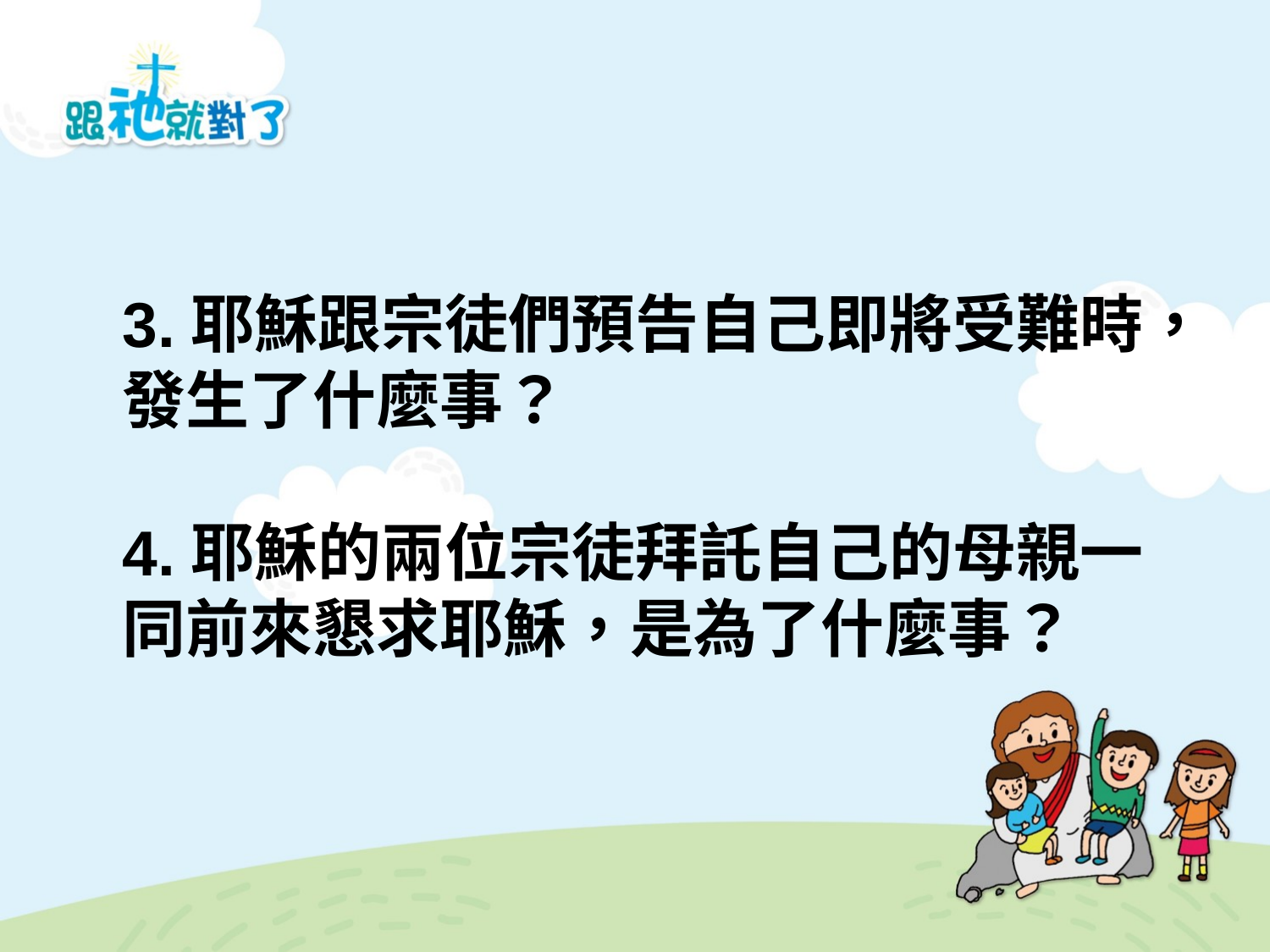

3.耶穌跟宗徒們預告自己即將受難時，發生了什麼事？

4.耶穌的兩位宗徒拜託自己的母親一同前來懇求耶穌，是為了什麼事？